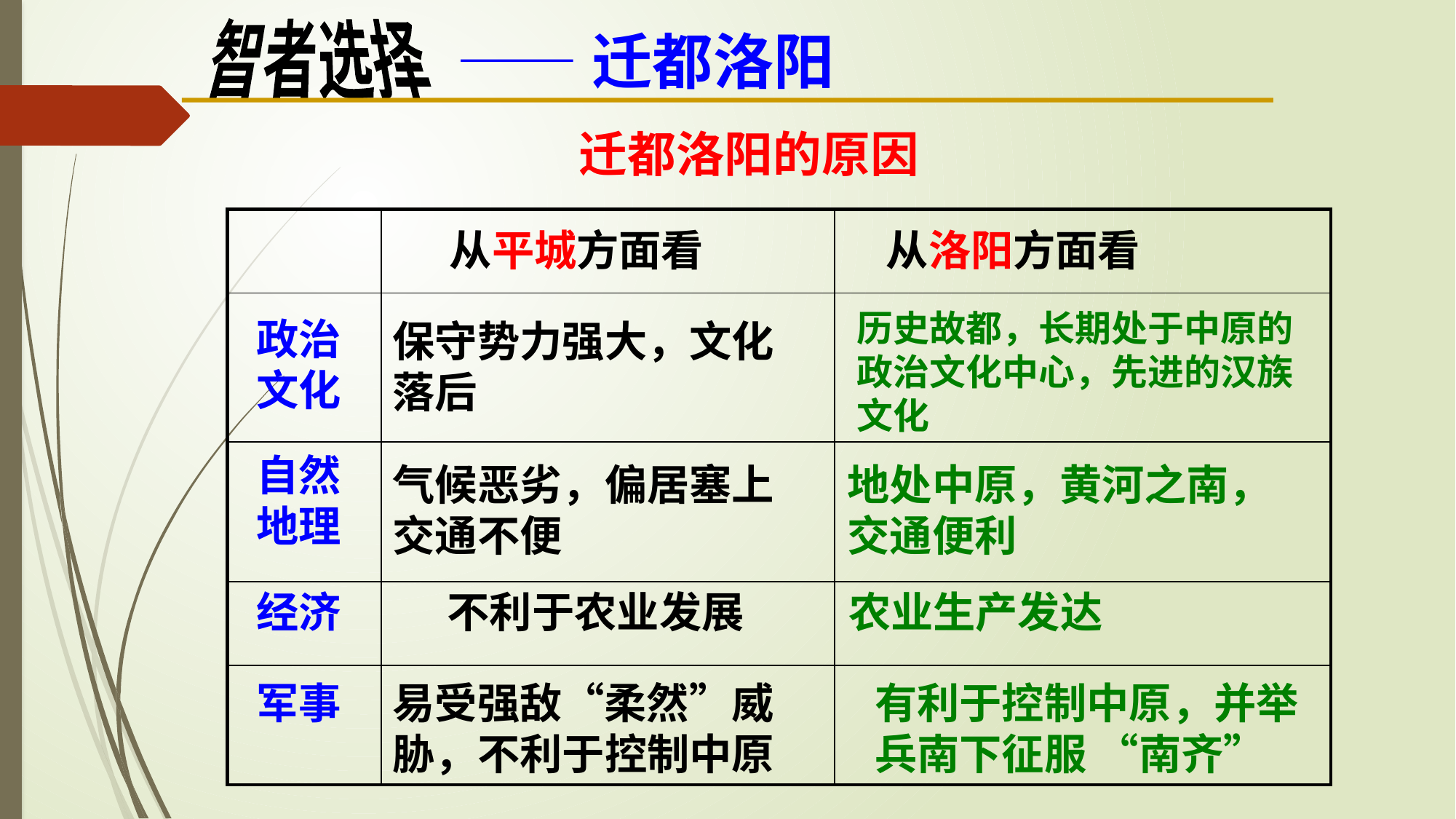

智者选择

——迁都洛阳
 迁都洛阳的原因
|  |  |  |
| --- | --- | --- |
|  |  |  |
|  |  |  |
|  |  |  |
|  |  |  |
  从平城方面看
  从洛阳方面看
历史故都，长期处于中原的政治文化中心，先进的汉族文化
政治
文化
保守势力强大，文化落后
自然地理
气候恶劣，偏居塞上交通不便
地处中原，黄河之南，交通便利
经济
不利于农业发展
农业生产发达
军事
易受强敌“柔然”威胁，不利于控制中原
有利于控制中原，并举兵南下征服 “南齐”